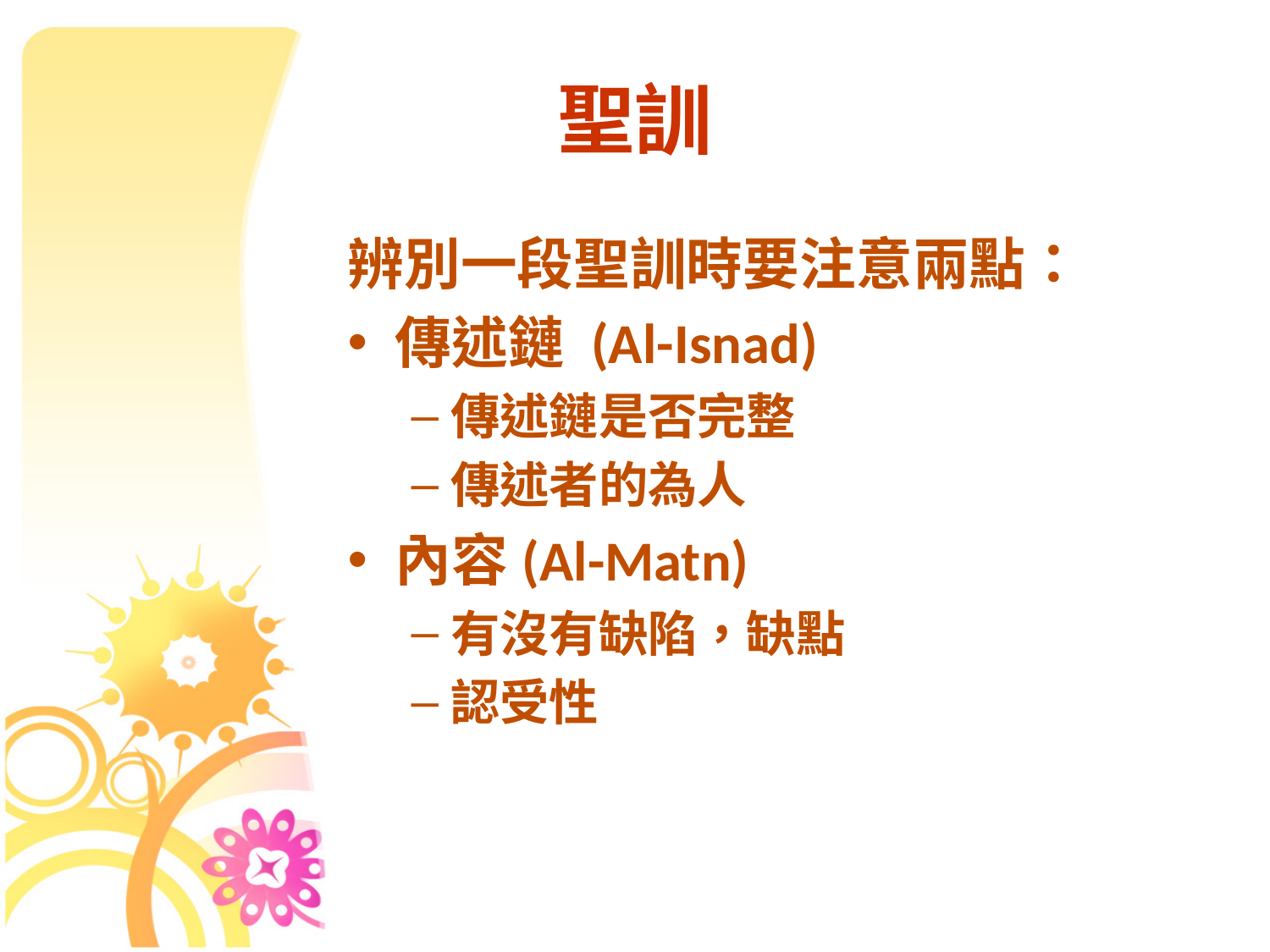

# 聖訓
辨別一段聖訓時要注意兩點：
傳述鏈 (Al-Isnad)
傳述鏈是否完整
傳述者的為人
內容(Al-Matn)
有沒有缺陷，缺點
認受性